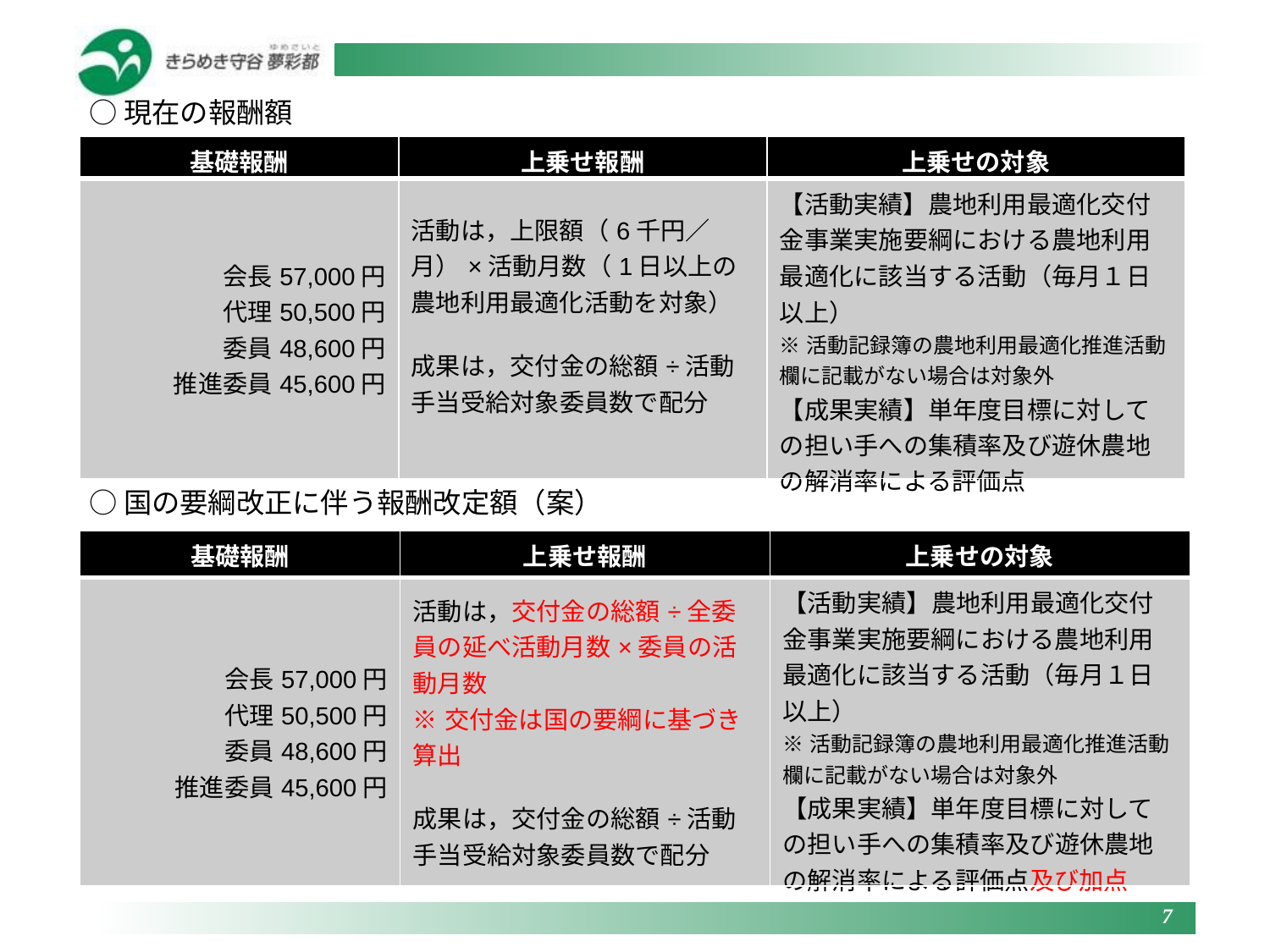

○現在の報酬額
| 基礎報酬 | 上乗せ報酬 | 上乗せの対象 |
| --- | --- | --- |
| 会長57,000円 代理50,500円 委員48,600円 推進委員45,600円 | 活動は，上限額（6千円／月）×活動月数（1日以上の農地利用最適化活動を対象） 成果は，交付金の総額÷活動手当受給対象委員数で配分 | 【活動実績】農地利用最適化交付金事業実施要綱における農地利用最適化に該当する活動（毎月１日以上） ※活動記録簿の農地利用最適化推進活動欄に記載がない場合は対象外 【成果実績】単年度目標に対しての担い手への集積率及び遊休農地の解消率による評価点 |
○国の要綱改正に伴う報酬改定額（案）
| 基礎報酬 | 上乗せ報酬 | 上乗せの対象 |
| --- | --- | --- |
| 会長57,000円 代理50,500円 委員48,600円 推進委員45,600円 | 活動は，交付金の総額÷全委員の延べ活動月数×委員の活動月数　 ※交付金は国の要綱に基づき算出 成果は，交付金の総額÷活動手当受給対象委員数で配分 | 【活動実績】農地利用最適化交付金事業実施要綱における農地利用最適化に該当する活動（毎月１日以上） ※活動記録簿の農地利用最適化推進活動欄に記載がない場合は対象外 【成果実績】単年度目標に対しての担い手への集積率及び遊休農地の解消率による評価点及び加点 |
7